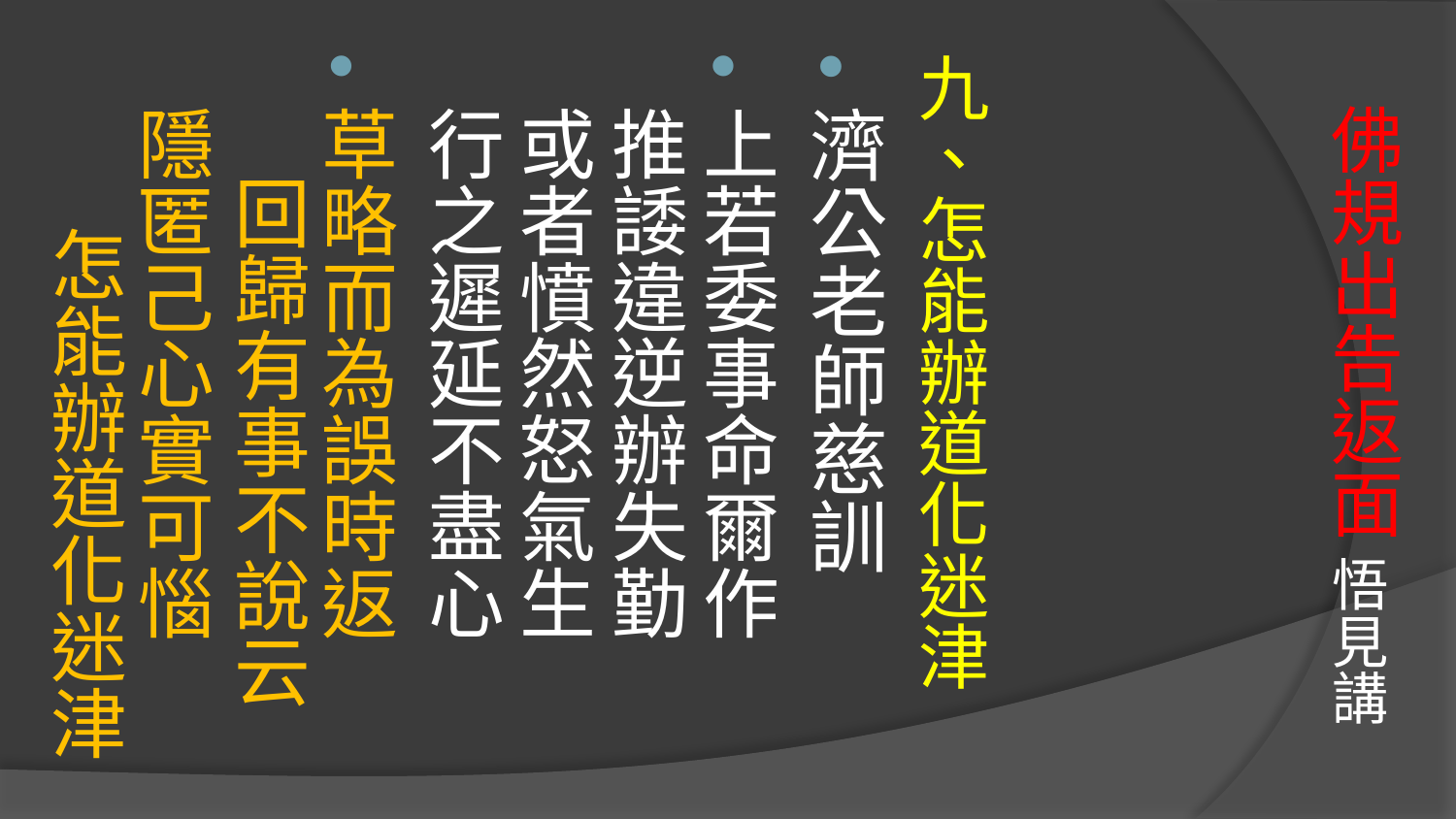

九、怎能辦道化迷津
濟公老師慈訓
上若委事命爾作　 推諉違逆辦失勤
或者憤然怒氣生　行之遲延不盡心
草略而為誤時返　        回歸有事不說云
隱匿己心實可惱　           怎能辦道化迷津
# 佛規出告返面 悟見講